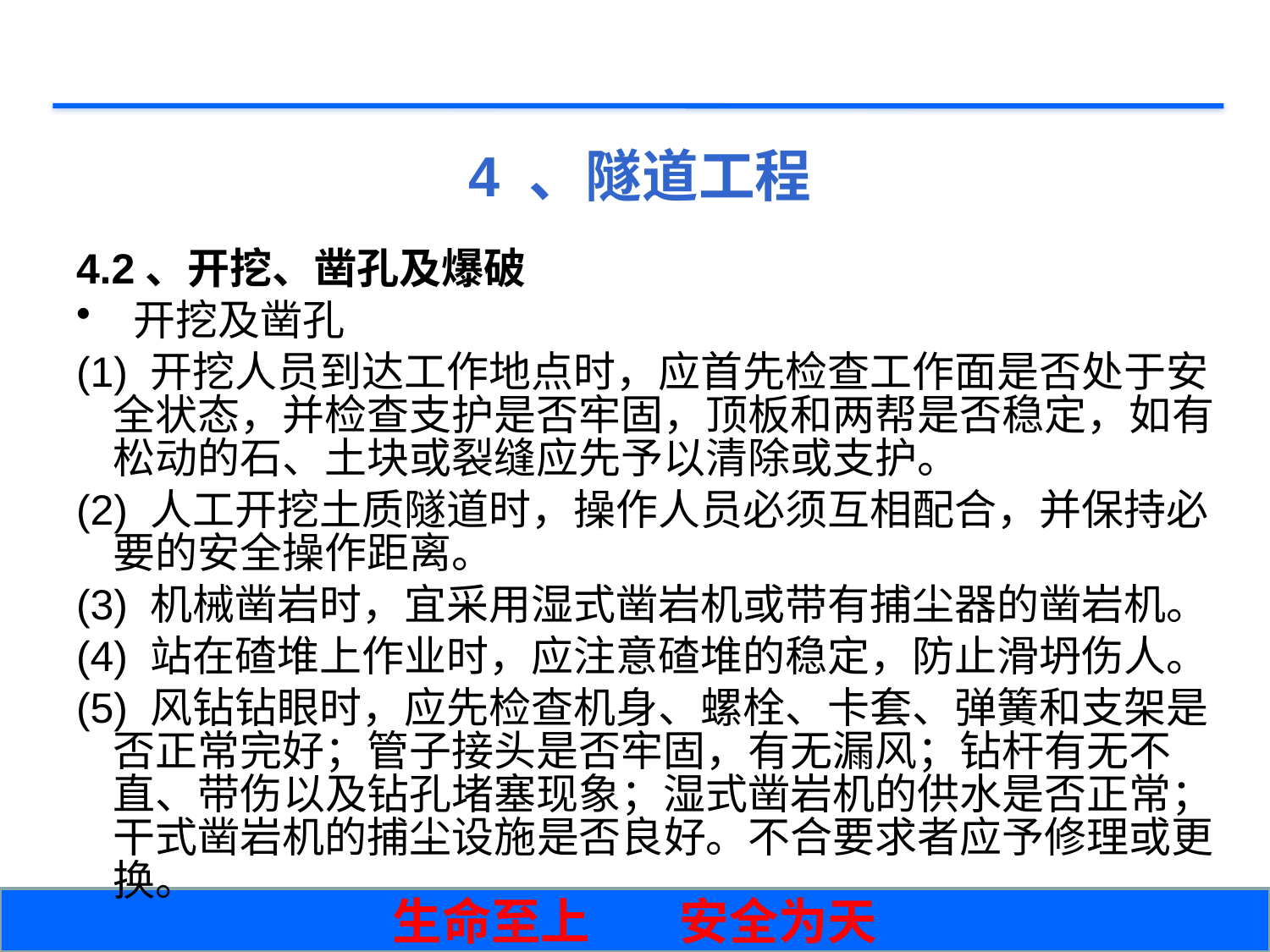

# 4 、隧道工程
4.2、开挖、凿孔及爆破
 开挖及凿孔
(1) 开挖人员到达工作地点时，应首先检查工作面是否处于安全状态，并检查支护是否牢固，顶板和两帮是否稳定，如有松动的石、土块或裂缝应先予以清除或支护。
(2) 人工开挖土质隧道时，操作人员必须互相配合，并保持必要的安全操作距离。
(3) 机械凿岩时，宜采用湿式凿岩机或带有捕尘器的凿岩机。
(4) 站在碴堆上作业时，应注意碴堆的稳定，防止滑坍伤人。
(5) 风钻钻眼时，应先检查机身、螺栓、卡套、弹簧和支架是否正常完好；管子接头是否牢固，有无漏风；钻杆有无不直、带伤以及钻孔堵塞现象；湿式凿岩机的供水是否正常；干式凿岩机的捕尘设施是否良好。不合要求者应予修理或更换。